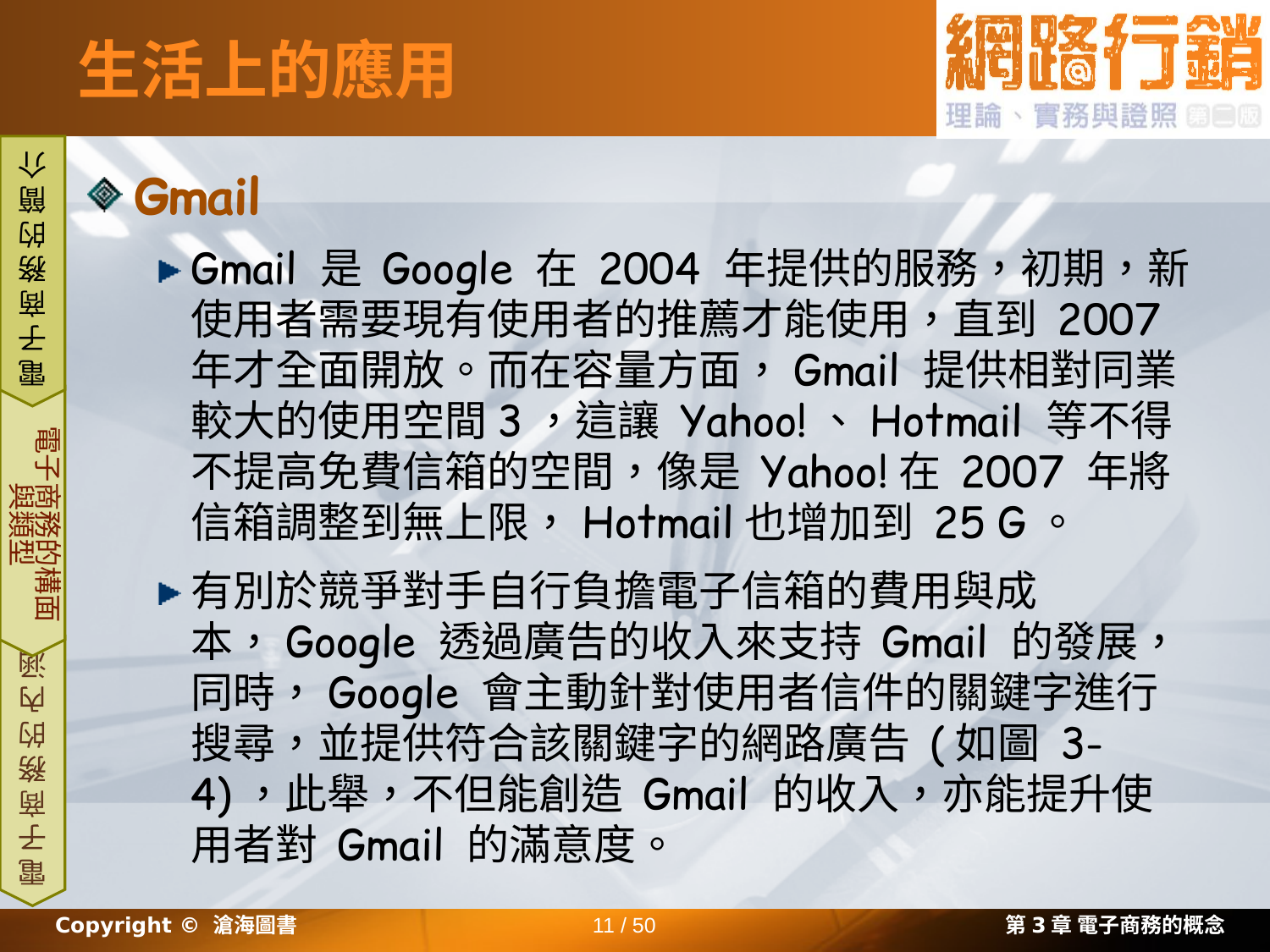

# 生活上的應用
Gmail
Gmail 是 Google 在 2004 年提供的服務，初期，新使用者需要現有使用者的推薦才能使用，直到 2007 年才全面開放。而在容量方面，Gmail 提供相對同業較大的使用空間3，這讓 Yahoo!、Hotmail 等不得不提高免費信箱的空間，像是 Yahoo!在 2007 年將信箱調整到無上限，Hotmail也增加到 25 G。
有別於競爭對手自行負擔電子信箱的費用與成本，Google 透過廣告的收入來支持 Gmail 的發展，同時，Google 會主動針對使用者信件的關鍵字進行搜尋，並提供符合該關鍵字的網路廣告 (如圖 3-4)，此舉，不但能創造 Gmail 的收入，亦能提升使用者對 Gmail 的滿意度。
電子商務的簡介
電子商務的構面與類型

電子商務的內涵
Copyright © 滄海圖書
11 / 50
第3章 電子商務的概念